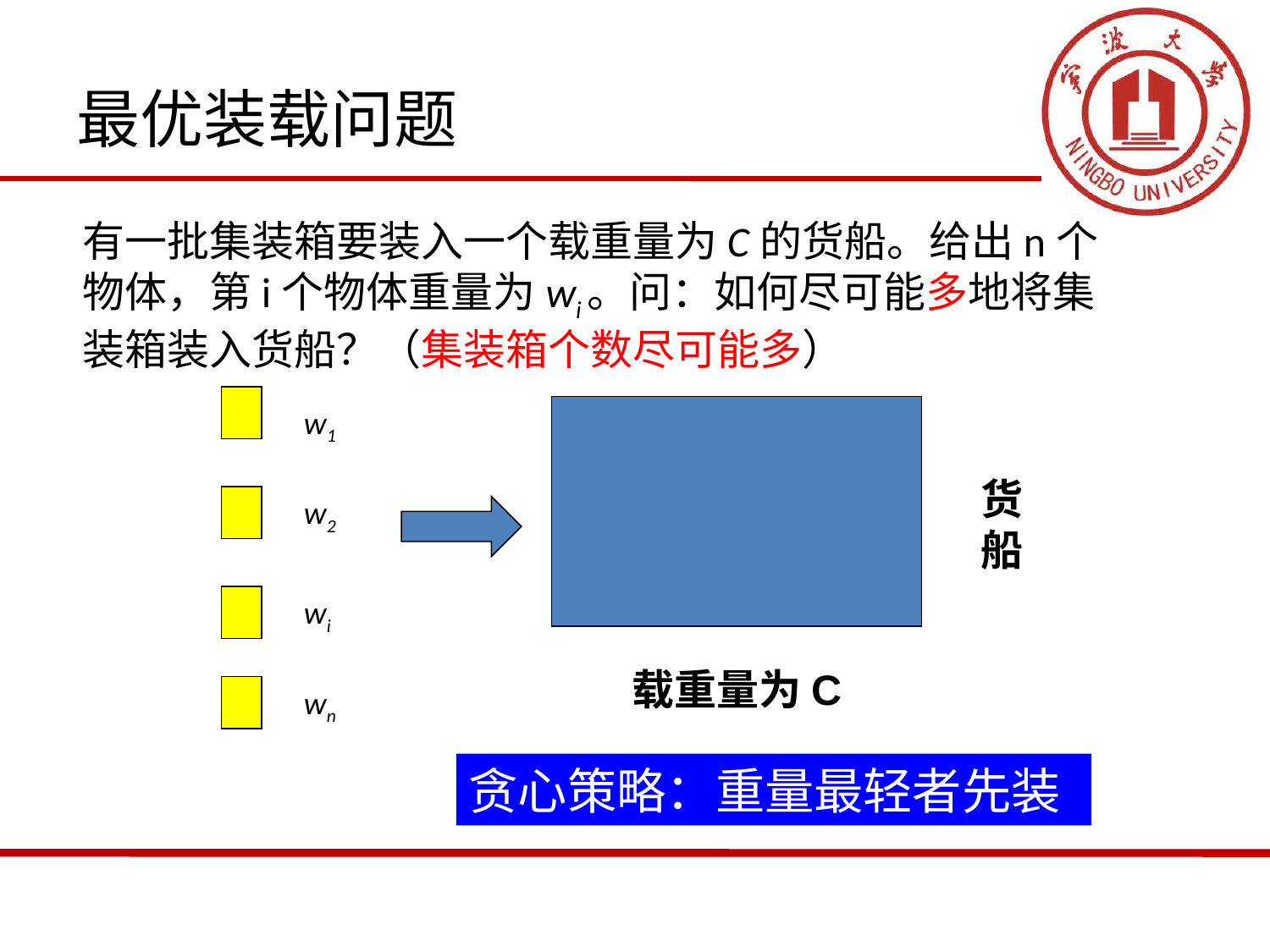

# 最优装载问题
有一批集装箱要装入一个载重量为C的货船。给出n个物体，第i个物体重量为wi。问：如何尽可能多地将集装箱装入货船？（集装箱个数尽可能多）

w1

货船

w2

wi
载重量为C

wn
贪心策略：重量最轻者先装